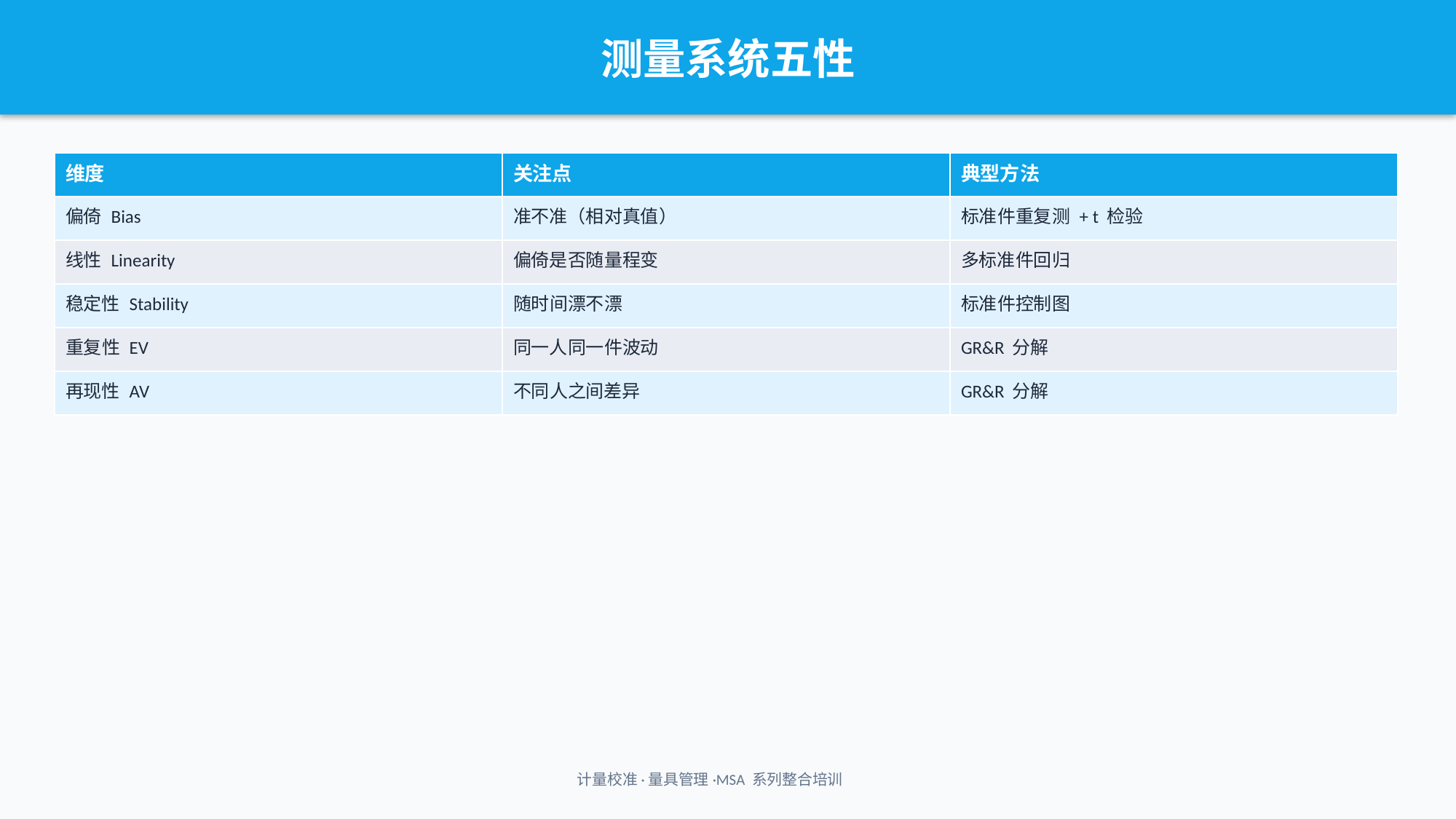

测量系统五性
| 维度 | 关注点 | 典型方法 |
| --- | --- | --- |
| 偏倚 Bias | 准不准（相对真值） | 标准件重复测 + t 检验 |
| 线性 Linearity | 偏倚是否随量程变 | 多标准件回归 |
| 稳定性 Stability | 随时间漂不漂 | 标准件控制图 |
| 重复性 EV | 同一人同一件波动 | GR&R 分解 |
| 再现性 AV | 不同人之间差异 | GR&R 分解 |
计量校准·量具管理·MSA 系列整合培训